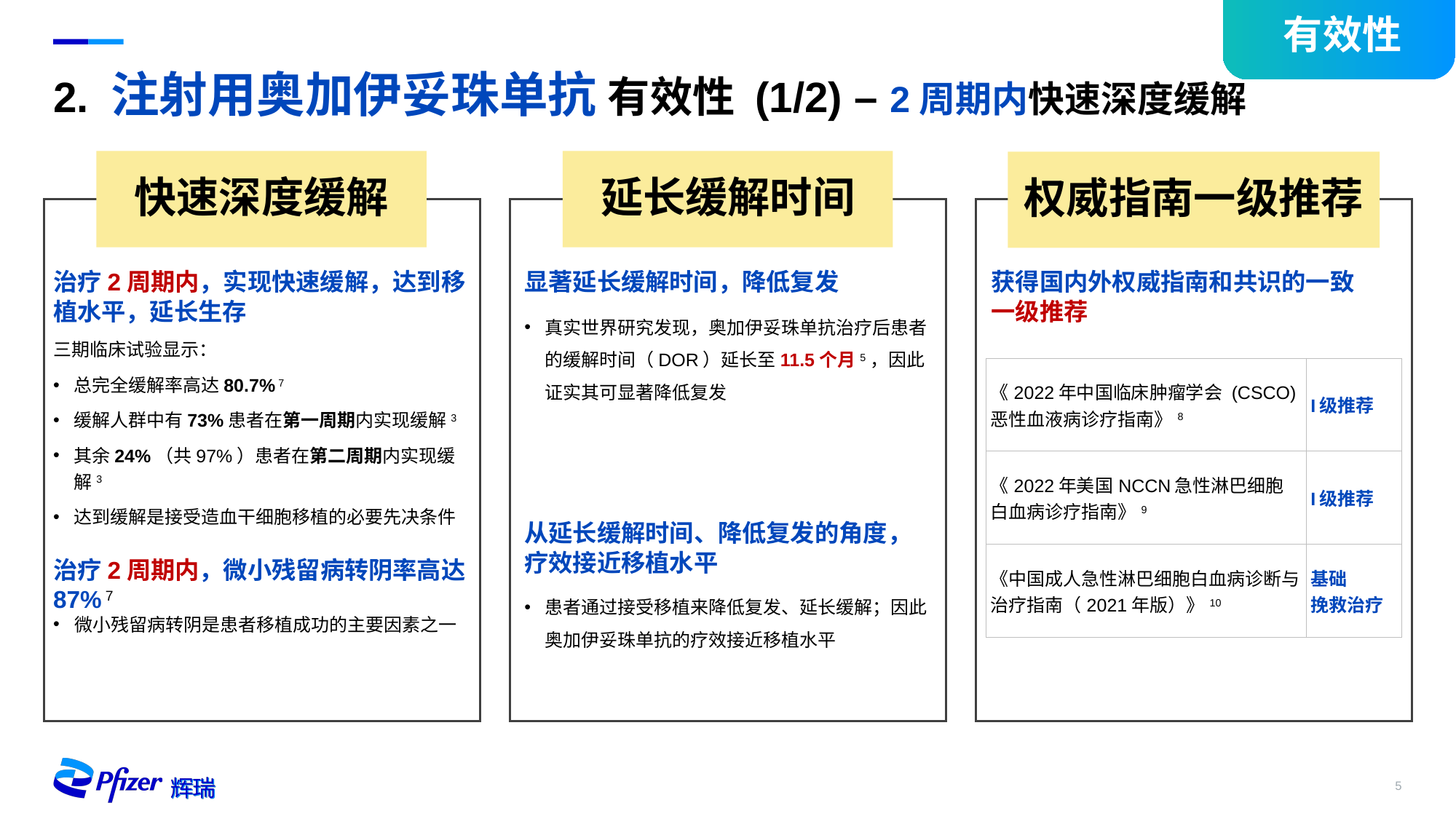

有效性
# 2. 注射用奥加伊妥珠单抗 有效性 (1/2) – 2周期内快速深度缓解
快速深度缓解
延长缓解时间
权威指南一级推荐

治疗2周期内，实现快速缓解，达到移植水平，延长生存
三期临床试验显示：
总完全缓解率高达80.7% 7
缓解人群中有73%患者在第一周期内实现缓解3
其余24%（共97%）患者在第二周期内实现缓解3
达到缓解是接受造血干细胞移植的必要先决条件
显著延长缓解时间，降低复发
真实世界研究发现，奥加伊妥珠单抗治疗后患者的缓解时间（DOR）延长至11.5个月5，因此证实其可显著降低复发
获得国内外权威指南和共识的一致
一级推荐
| 《2022年中国临床肿瘤学会 (CSCO) 恶性血液病诊疗指南》8 | I级推荐 |
| --- | --- |
| 《2022年美国NCCN急性淋巴细胞白血病诊疗指南》9 | I级推荐 |
| 《中国成人急性淋巴细胞白血病诊断与治疗指南（2021年版）》 10 | 基础 挽救治疗 |
从延长缓解时间、降低复发的角度，疗效接近移植水平
患者通过接受移植来降低复发、延长缓解；因此奥加伊妥珠单抗的疗效接近移植水平
治疗2周期内，微小残留病转阴率高达87% 7
微小残留病转阴是患者移植成功的主要因素之一